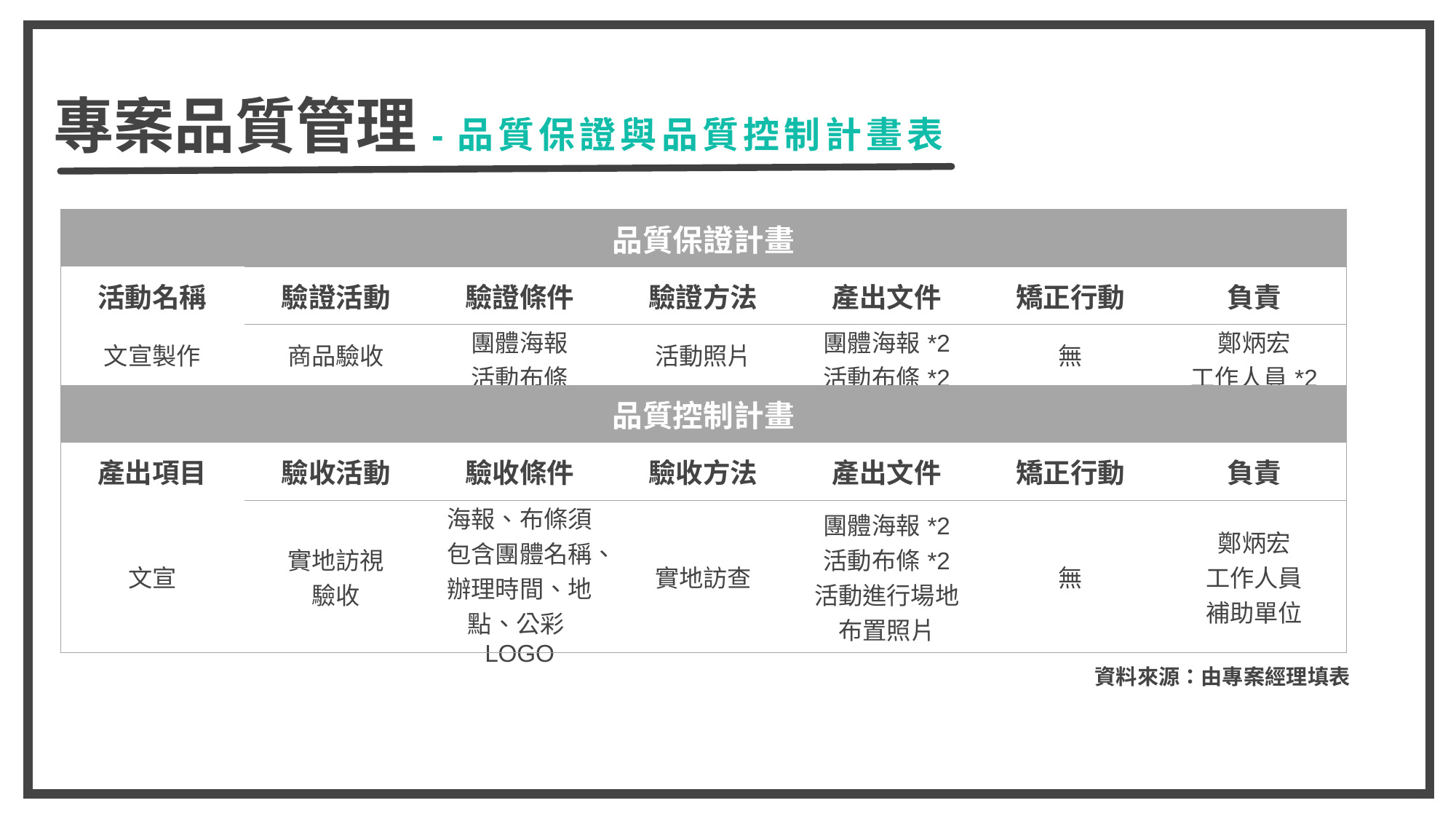

專案品質管理-品質保證與品質控制計畫表
| 品質保證計畫 |  |  |  |  |  |  |
| --- | --- | --- | --- | --- | --- | --- |
| 活動名稱 | 驗證活動 | 驗證條件 | 驗證方法 | 產出文件 | 矯正行動 | 負責 |
| 文宣製作 | 商品驗收 | 團體海報 活動布條 | 活動照片 | 團體海報\*2 活動布條\*2 | 無 | 鄭炳宏 工作人員\*2 |
| 品質控制計畫 |  |  |  |  |  |  |
| 產出項目 | 驗收活動 | 驗收條件 | 驗收方法 | 產出文件 | 矯正行動 | 負責 |
| 文宣 | 實地訪視 驗收 | 海報、布條須包含團體名稱、辦理時間、地點、公彩LOGO | 實地訪查 | 團體海報\*2 活動布條\*2 活動進行場地布置照片 | 無 | 鄭炳宏 工作人員 補助單位 |
資料來源：由專案經理填表